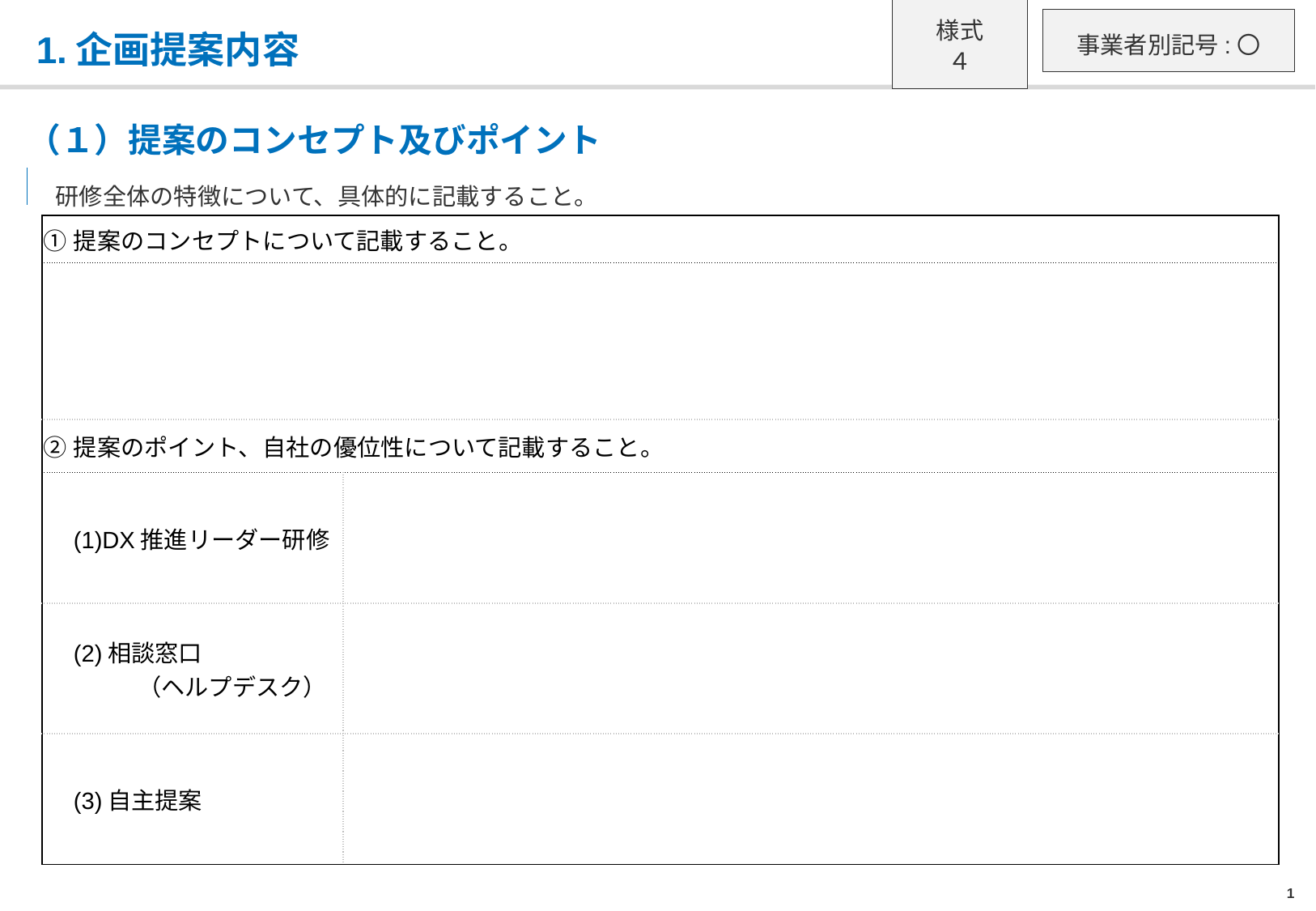

事業者別記号:〇
様式４
# 1.企画提案内容
| （１）提案のコンセプト及びポイント |
| --- |
| 研修全体の特徴について、具体的に記載すること。 |
| ①提案のコンセプトについて記載すること。 |  |
| --- | --- |
|  |  |
| ②提案のポイント、自社の優位性について記載すること。 |  |
| (1)DX推進リーダー研修 |  |
| (2)相談窓口 　　　　（ヘルプデスク） |  |
| (3)自主提案 |  |
1